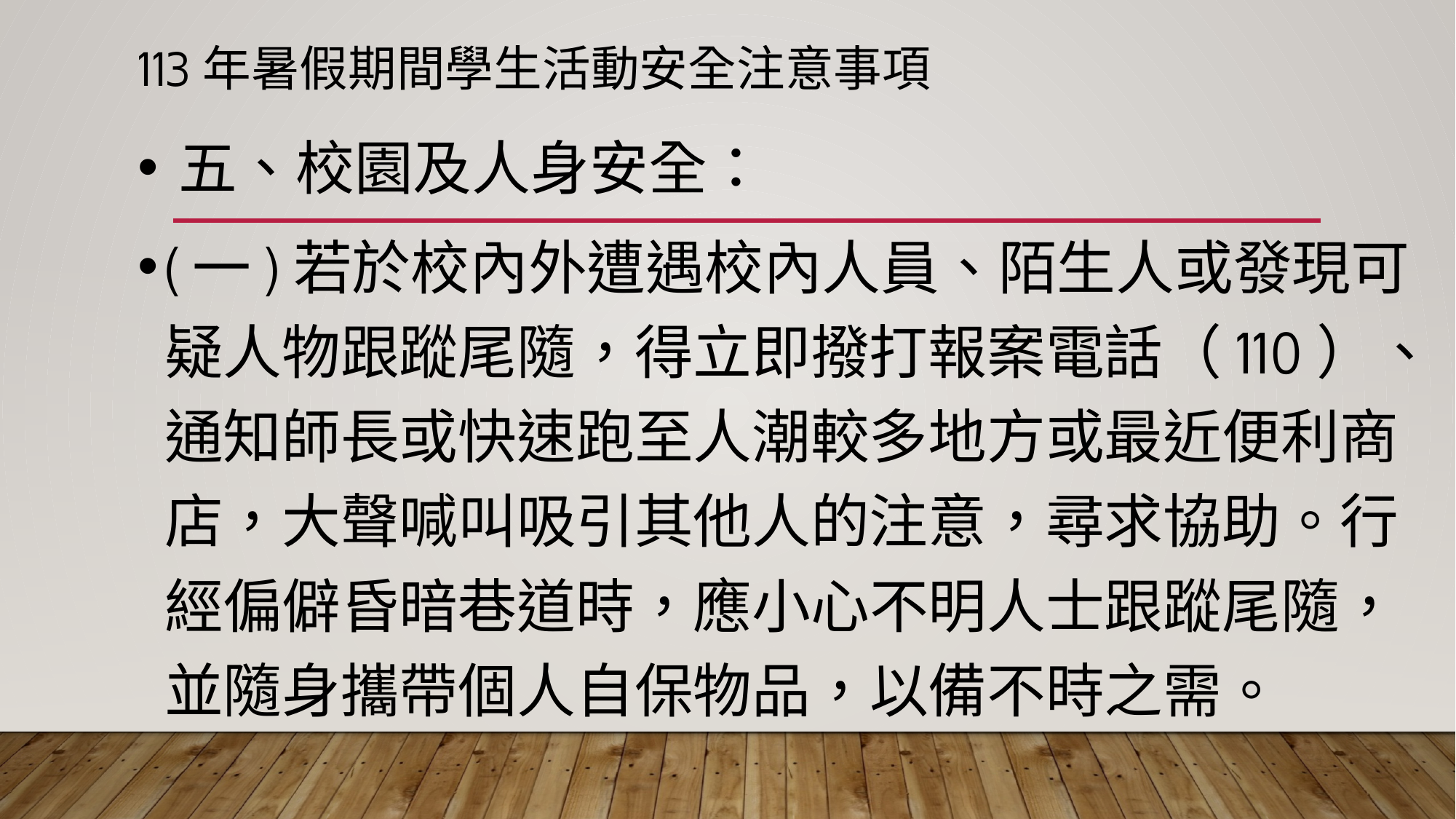

# 113年暑假期間學生活動安全注意事項
五、校園及人身安全：
(一)若於校內外遭遇校內人員、陌生人或發現可疑人物跟蹤尾隨，得立即撥打報案電話（110）、通知師長或快速跑至人潮較多地方或最近便利商店，大聲喊叫吸引其他人的注意，尋求協助。行經偏僻昏暗巷道時，應小心不明人士跟蹤尾隨，並隨身攜帶個人自保物品，以備不時之需。